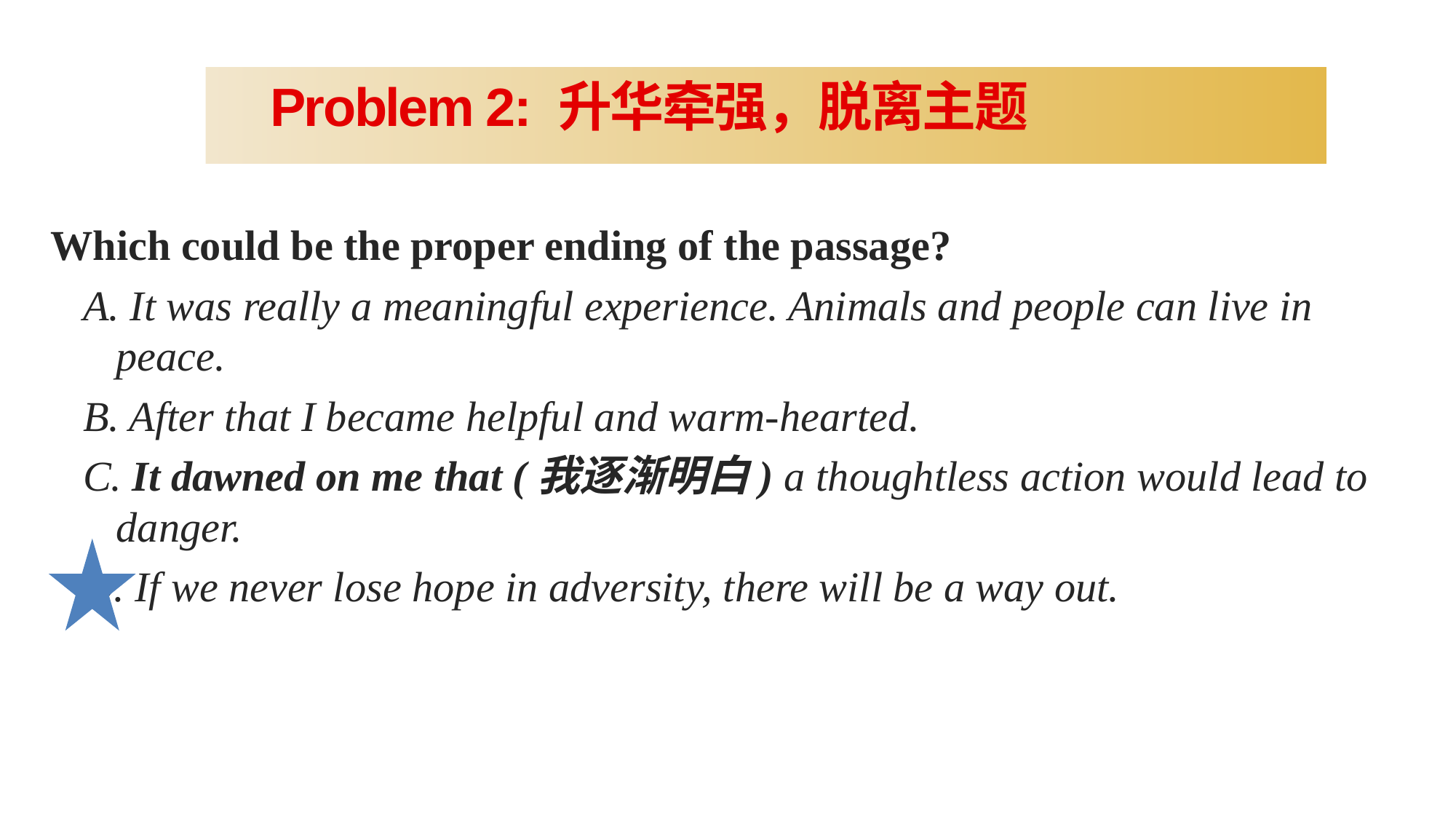

Problem 2: 升华牵强，脱离主题
Which could be the proper ending of the passage?
 A. It was really a meaningful experience. Animals and people can live in peace.
 B. After that I became helpful and warm-hearted.
 C. It dawned on me that (我逐渐明白) a thoughtless action would lead to danger.
 D. If we never lose hope in adversity, there will be a way out.